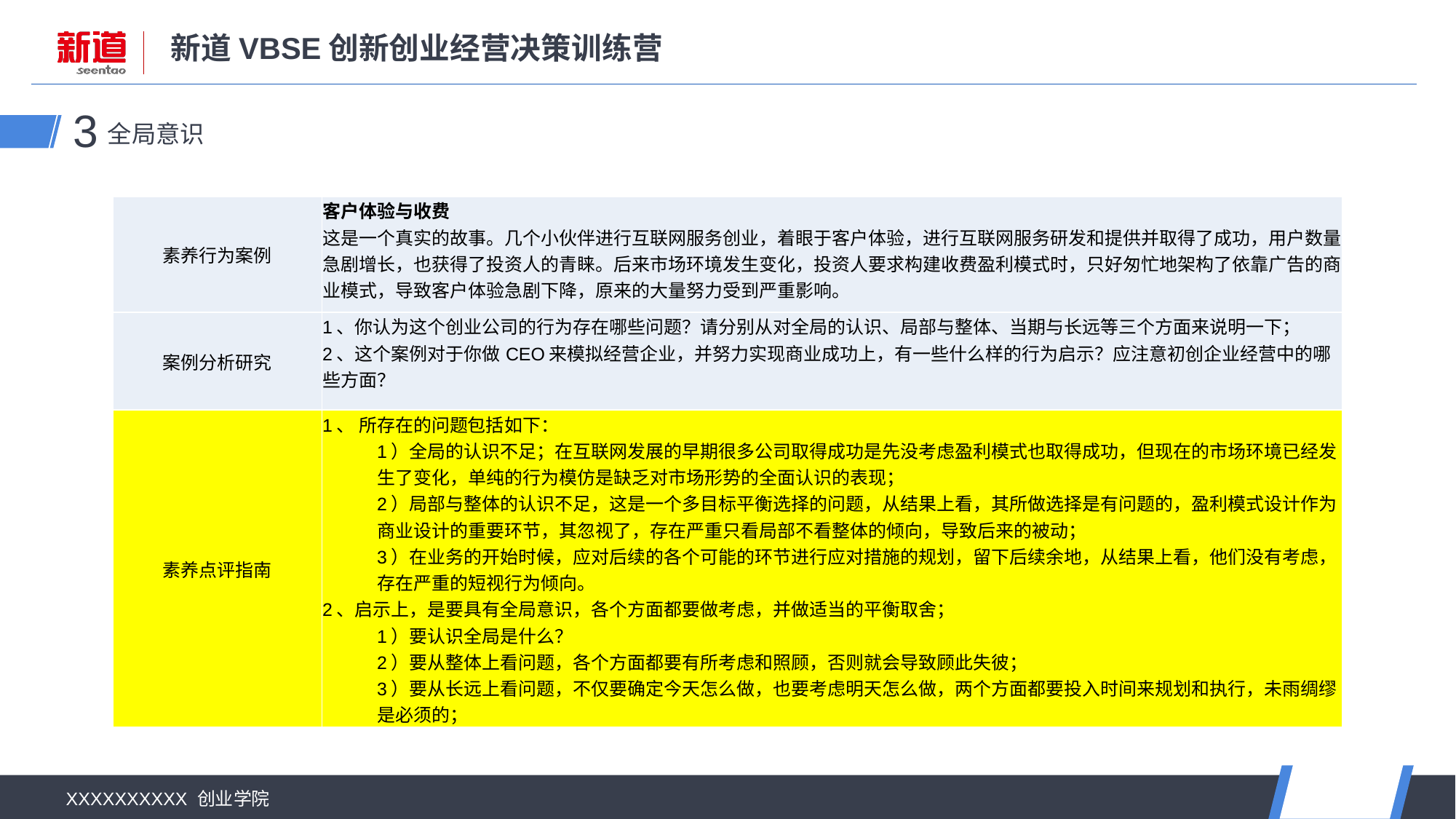

全局意识
3
| 素养行为案例 | 客户体验与收费 这是一个真实的故事。几个小伙伴进行互联网服务创业，着眼于客户体验，进行互联网服务研发和提供并取得了成功，用户数量急剧增长，也获得了投资人的青睐。后来市场环境发生变化，投资人要求构建收费盈利模式时，只好匆忙地架构了依靠广告的商业模式，导致客户体验急剧下降，原来的大量努力受到严重影响。 |
| --- | --- |
| 案例分析研究 | 1、你认为这个创业公司的行为存在哪些问题？请分别从对全局的认识、局部与整体、当期与长远等三个方面来说明一下； 2、这个案例对于你做CEO来模拟经营企业，并努力实现商业成功上，有一些什么样的行为启示？应注意初创企业经营中的哪些方面？ |
| 素养点评指南 | 1、 所存在的问题包括如下： 1）全局的认识不足；在互联网发展的早期很多公司取得成功是先没考虑盈利模式也取得成功，但现在的市场环境已经发生了变化，单纯的行为模仿是缺乏对市场形势的全面认识的表现； 2）局部与整体的认识不足，这是一个多目标平衡选择的问题，从结果上看，其所做选择是有问题的，盈利模式设计作为商业设计的重要环节，其忽视了，存在严重只看局部不看整体的倾向，导致后来的被动； 3）在业务的开始时候，应对后续的各个可能的环节进行应对措施的规划，留下后续余地，从结果上看，他们没有考虑，存在严重的短视行为倾向。 2、启示上，是要具有全局意识，各个方面都要做考虑，并做适当的平衡取舍； 1）要认识全局是什么？ 2）要从整体上看问题，各个方面都要有所考虑和照顾，否则就会导致顾此失彼； 3）要从长远上看问题，不仅要确定今天怎么做，也要考虑明天怎么做，两个方面都要投入时间来规划和执行，未雨绸缪是必须的； |
27